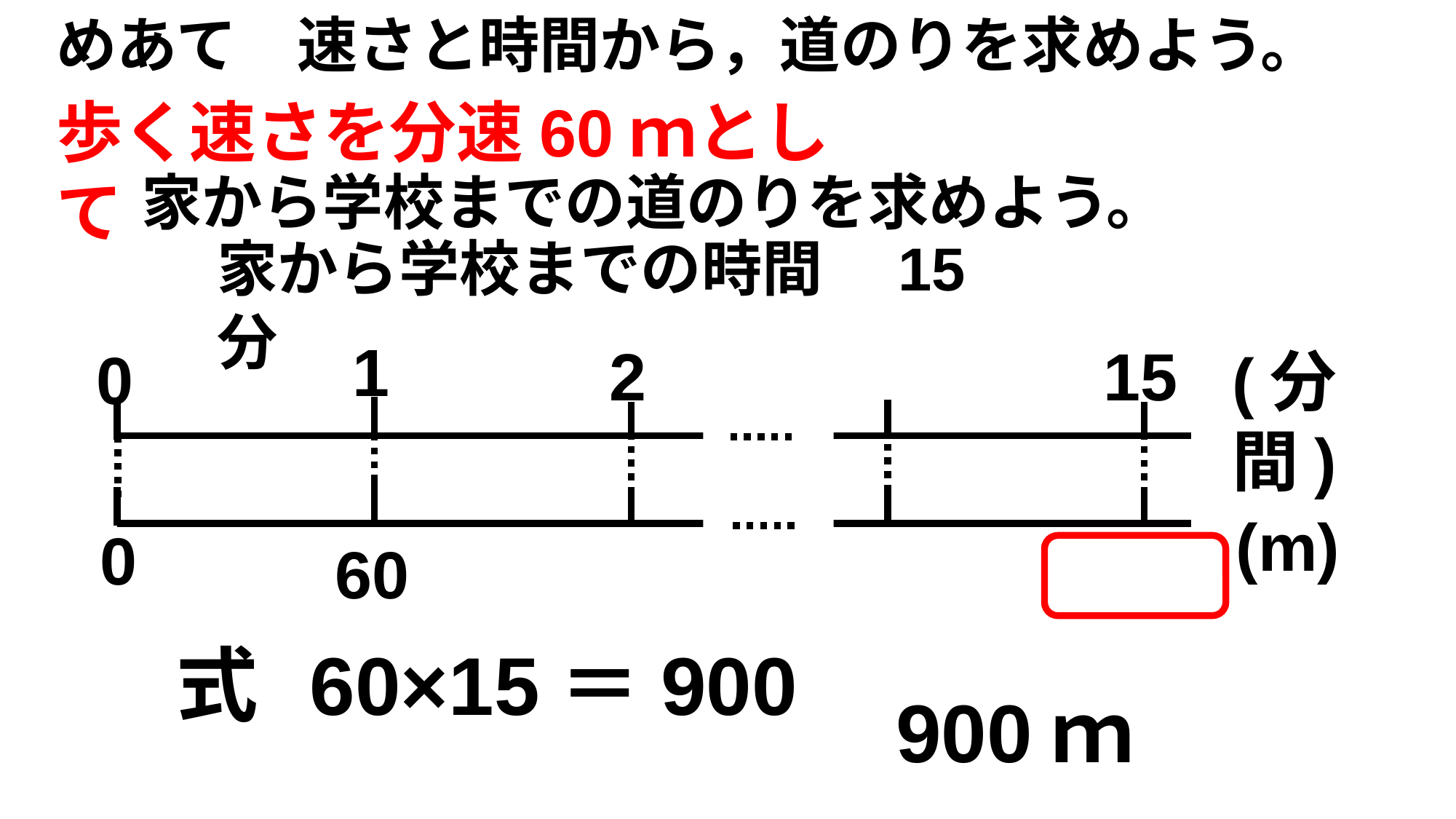

めあて　速さと時間から，道のりを求めよう。
歩く速さを分速60ｍとして
家から学校までの道のりを求めよう。
家から学校までの時間　15分
1
2
15
0
(分間)

(m)
0
60

60×15＝900
式
900ｍ